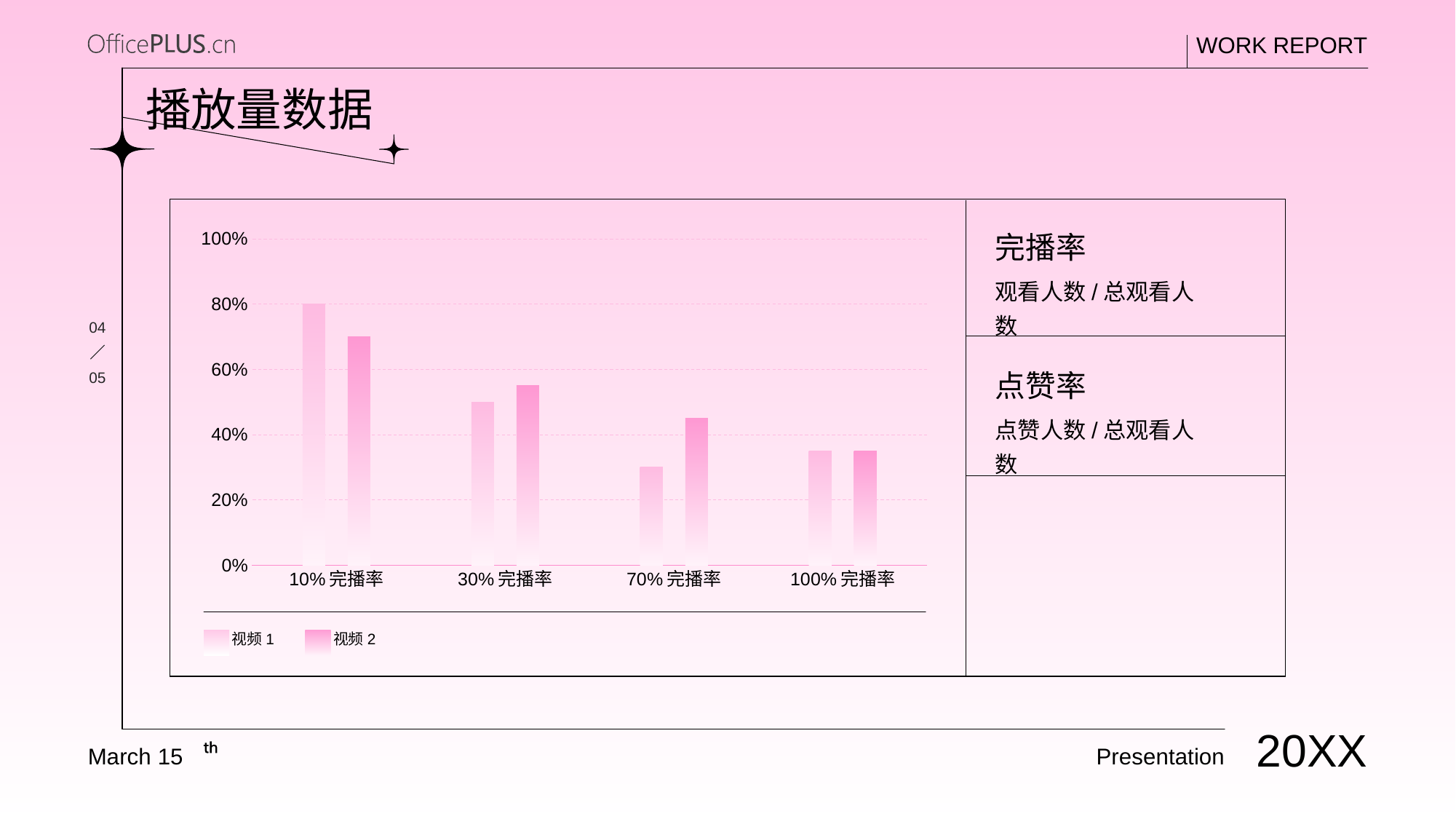

播放量数据

### Chart

| Category | 视频1 | 视频2 |
|---|---|---|
| 10%完播率 | 0.8 | 0.7 |
| 30%完播率 | 0.5 | 0.55 |
| 70%完播率 | 0.3 | 0.45 |
| 100%完播率 | 0.35 | 0.35 |
完播率
观看人数/总观看人数
04
点赞率
05
点赞人数/总观看人数
视频1
视频2

20XX

March 15